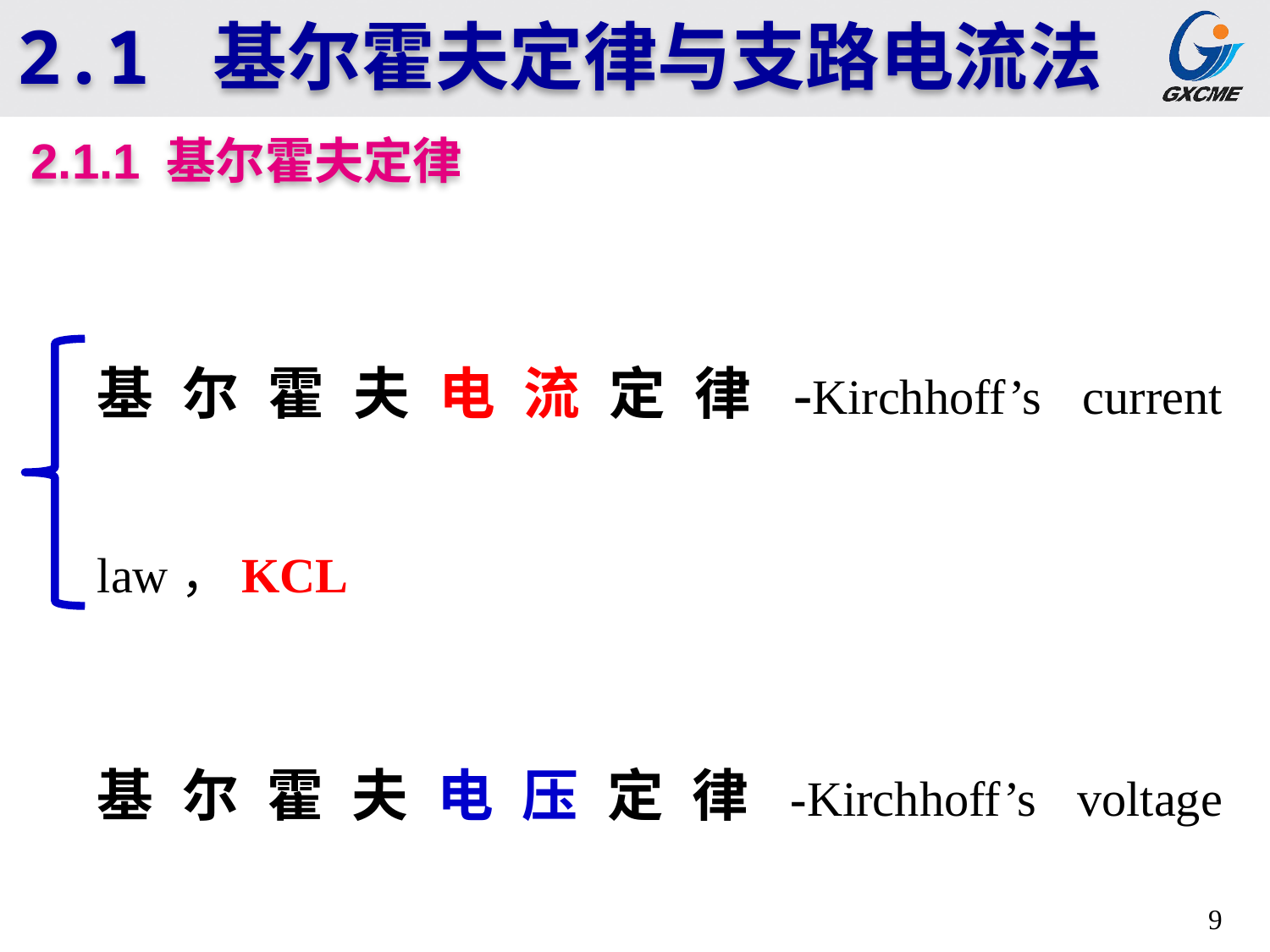

2.1 基尔霍夫定律与支路电流法
2.1.1 基尔霍夫定律
基尔霍夫电流定律-Kirchhoff’s current law，KCL
基尔霍夫电压定律-Kirchhoff’s voltage law，KVL

9